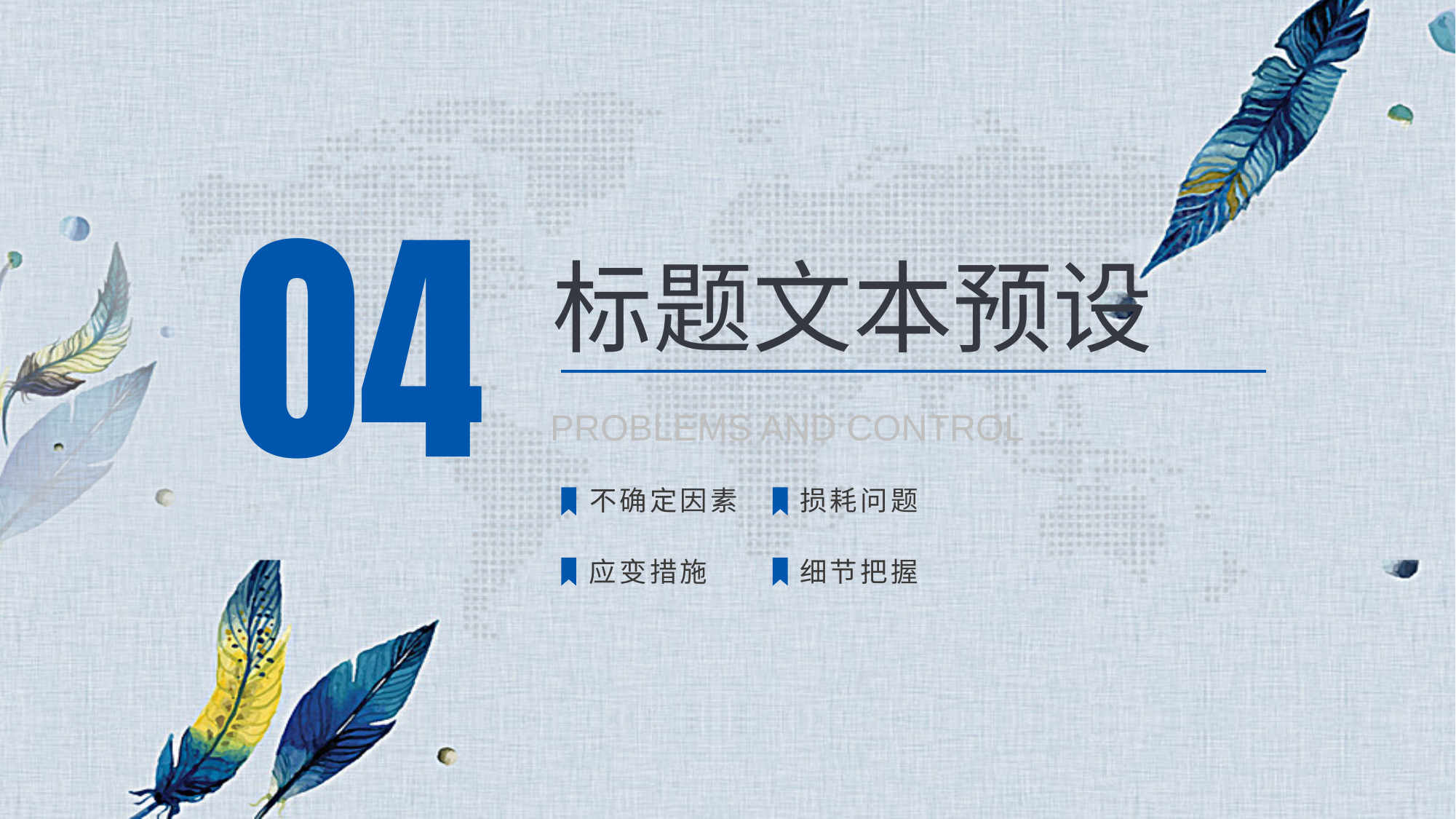

04
标题文本预设
PROBLEMS AND CONTROL
不确定因素

损耗问题

应变措施

细节把握